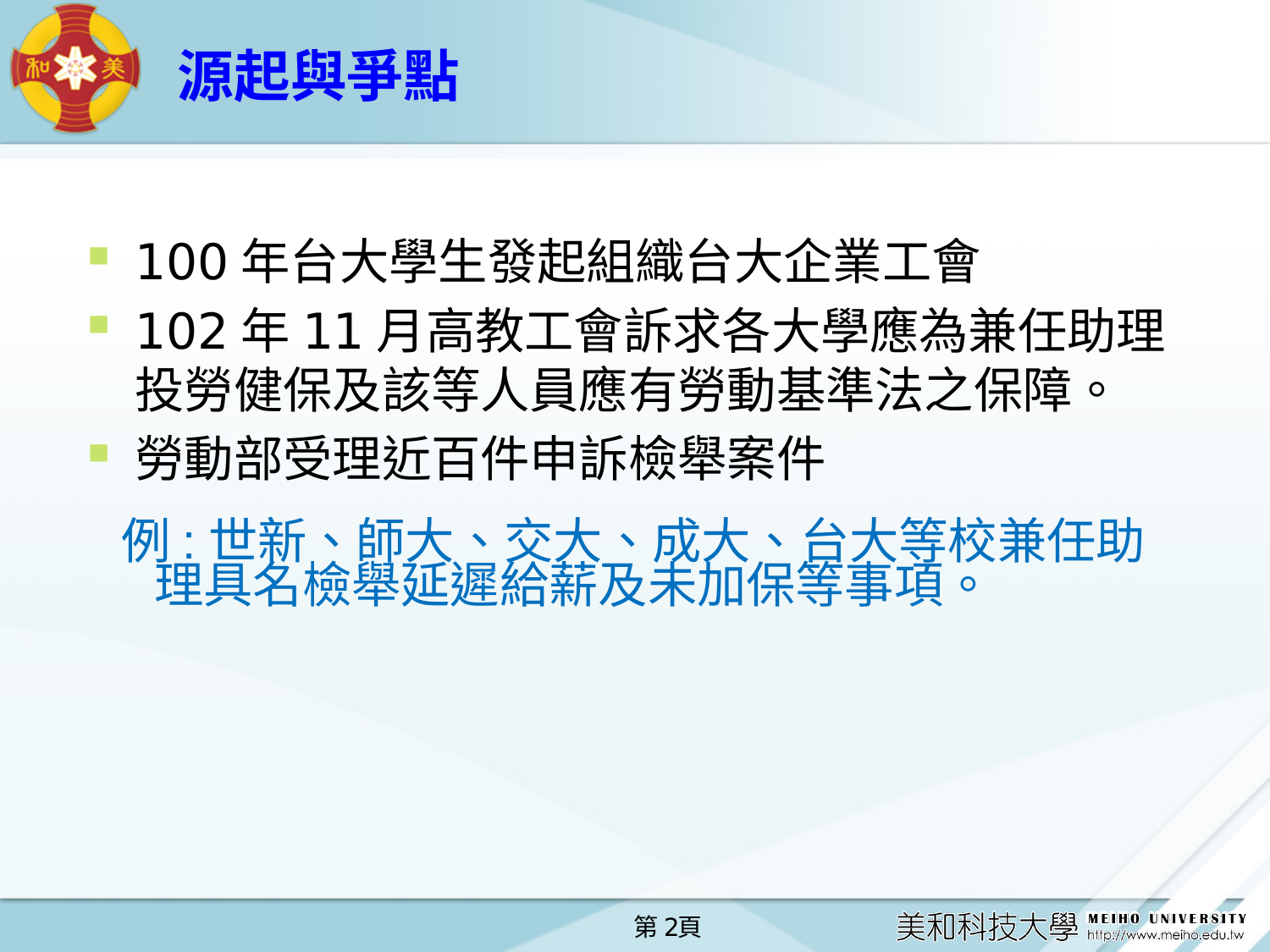

# 源起與爭點
100年台大學生發起組織台大企業工會
102年11月高教工會訴求各大學應為兼任助理投勞健保及該等人員應有勞動基準法之保障。
勞動部受理近百件申訴檢舉案件
  例:世新、師大、交大、成大、台大等校兼任助
     理具名檢舉延遲給薪及未加保等事項。